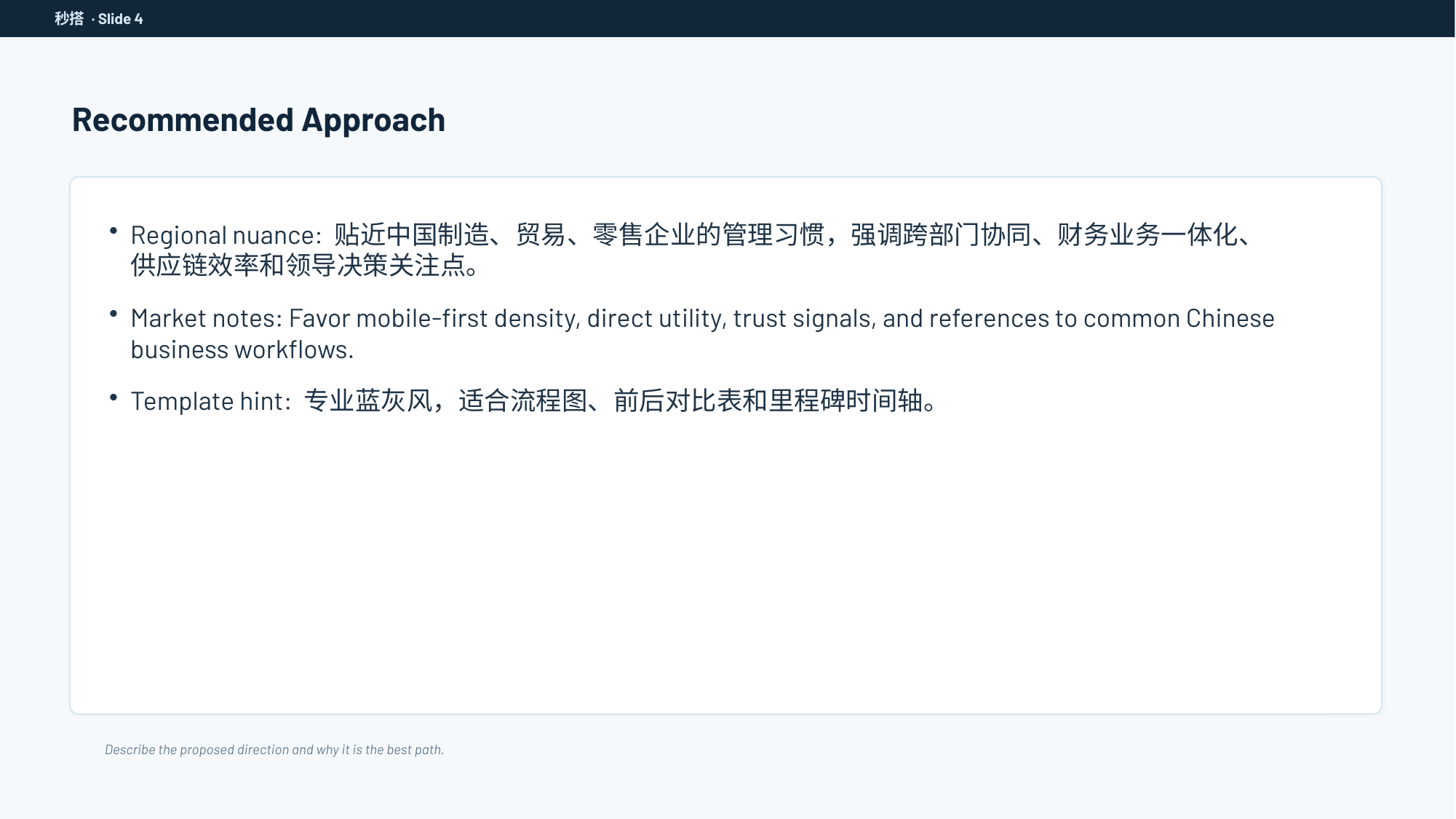

秒搭 · Slide 4
Recommended Approach

Regional nuance: 贴近中国制造、贸易、零售企业的管理习惯，强调跨部门协同、财务业务一体化、供应链效率和领导决策关注点。
Market notes: Favor mobile-first density, direct utility, trust signals, and references to common Chinese business workflows.
Template hint: 专业蓝灰风，适合流程图、前后对比表和里程碑时间轴。
Describe the proposed direction and why it is the best path.